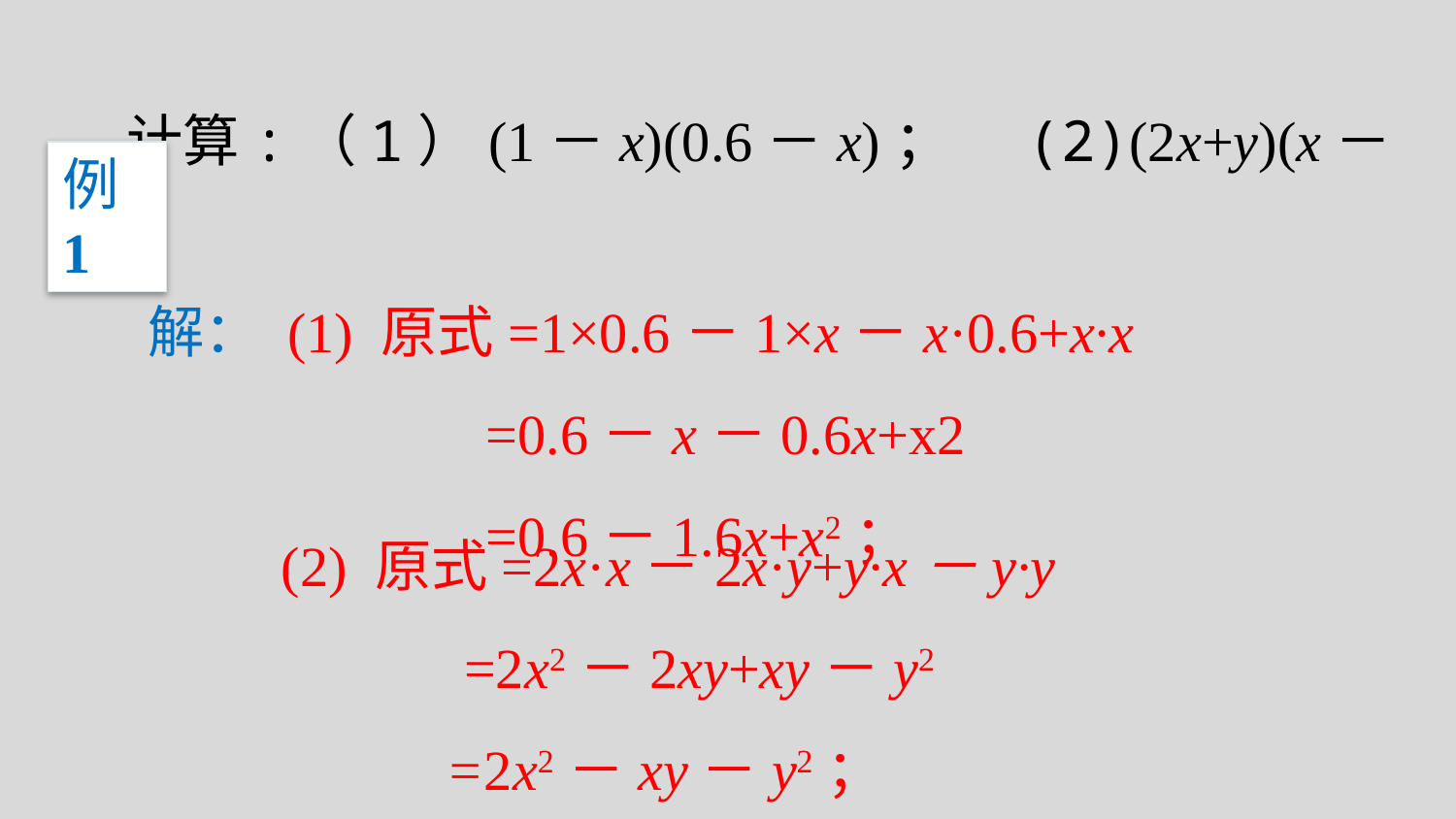

计算:（1）(1－x)(0.6－x)；     (2)(2x+y)(x－y)；
例1
解： (1) 原式=1×0.6－1×x－x·0.6+x·x
                        =0.6－x－0.6x+x2
                        =0.6－1.6x+x2；
(2) 原式=2x·x－2x·y+y·x－y·y
             =2x2－2xy+xy－y2
                    =2x2－xy－y2；